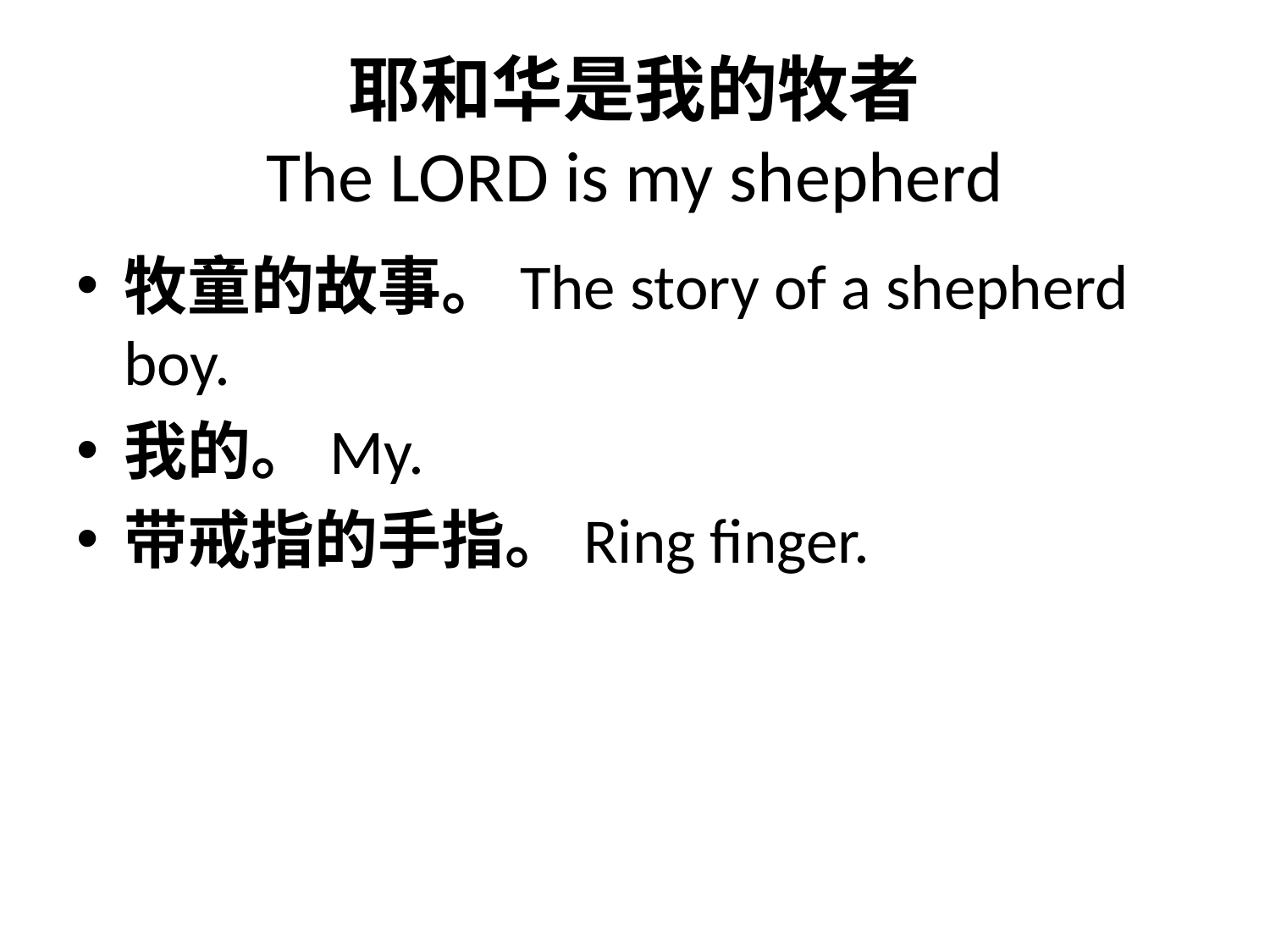

# 耶和华是我的牧者 The LORD is my shepherd
牧童的故事。The story of a shepherd boy.
我的。My.
带戒指的手指。Ring finger.